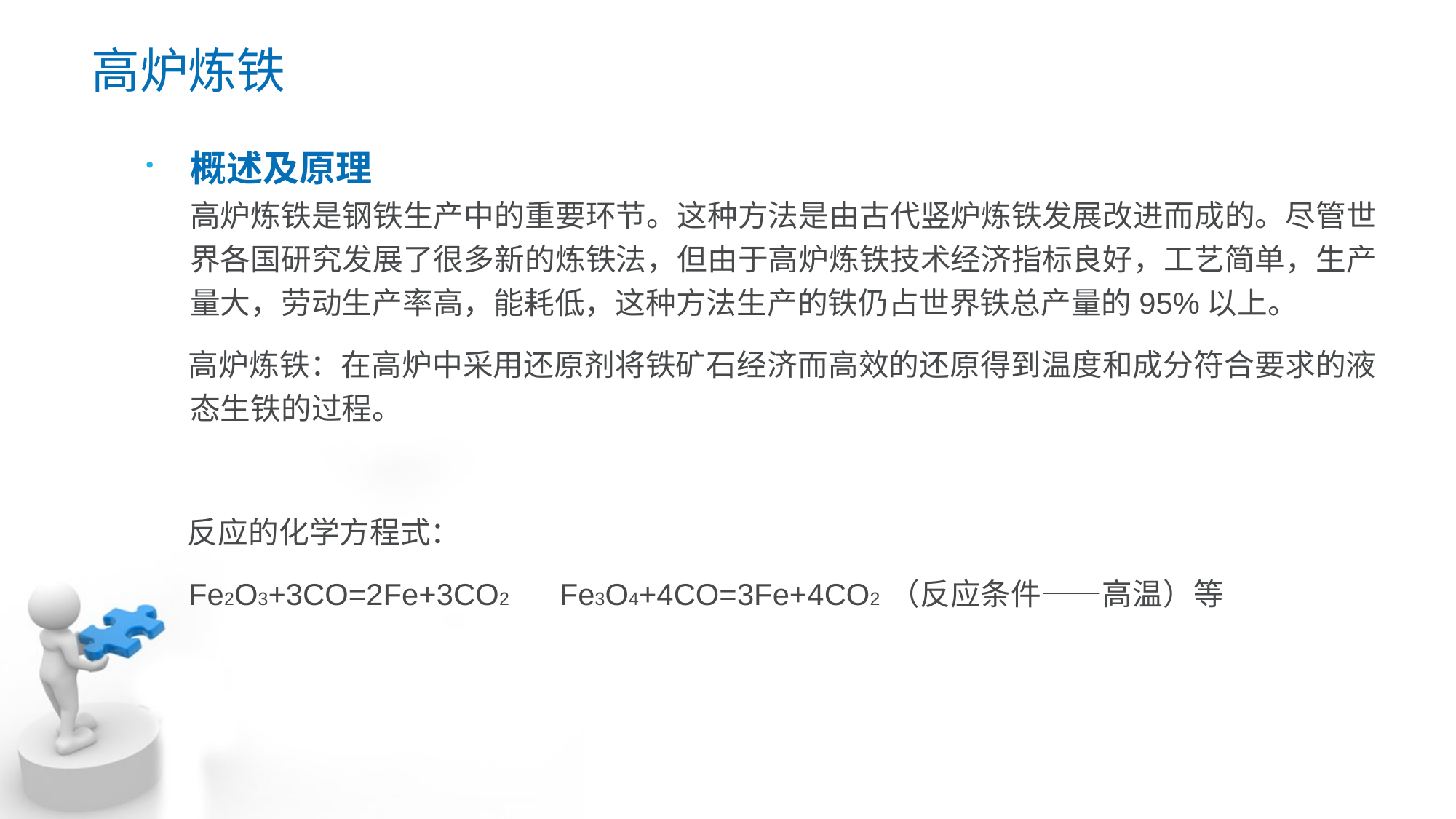

# 高炉炼铁
概述及原理
高炉炼铁是钢铁生产中的重要环节。这种方法是由古代竖炉炼铁发展改进而成的。尽管世界各国研究发展了很多新的炼铁法，但由于高炉炼铁技术经济指标良好，工艺简单，生产量大，劳动生产率高，能耗低，这种方法生产的铁仍占世界铁总产量的95%以上。
     高炉炼铁：在高炉中采用还原剂将铁矿石经济而高效的还原得到温度和成分符合要求的液态生铁的过程。

     反应的化学方程式：
     Fe2O3+3CO=2Fe+3CO2      Fe3O4+4CO=3Fe+4CO2 （反应条件——高温）等